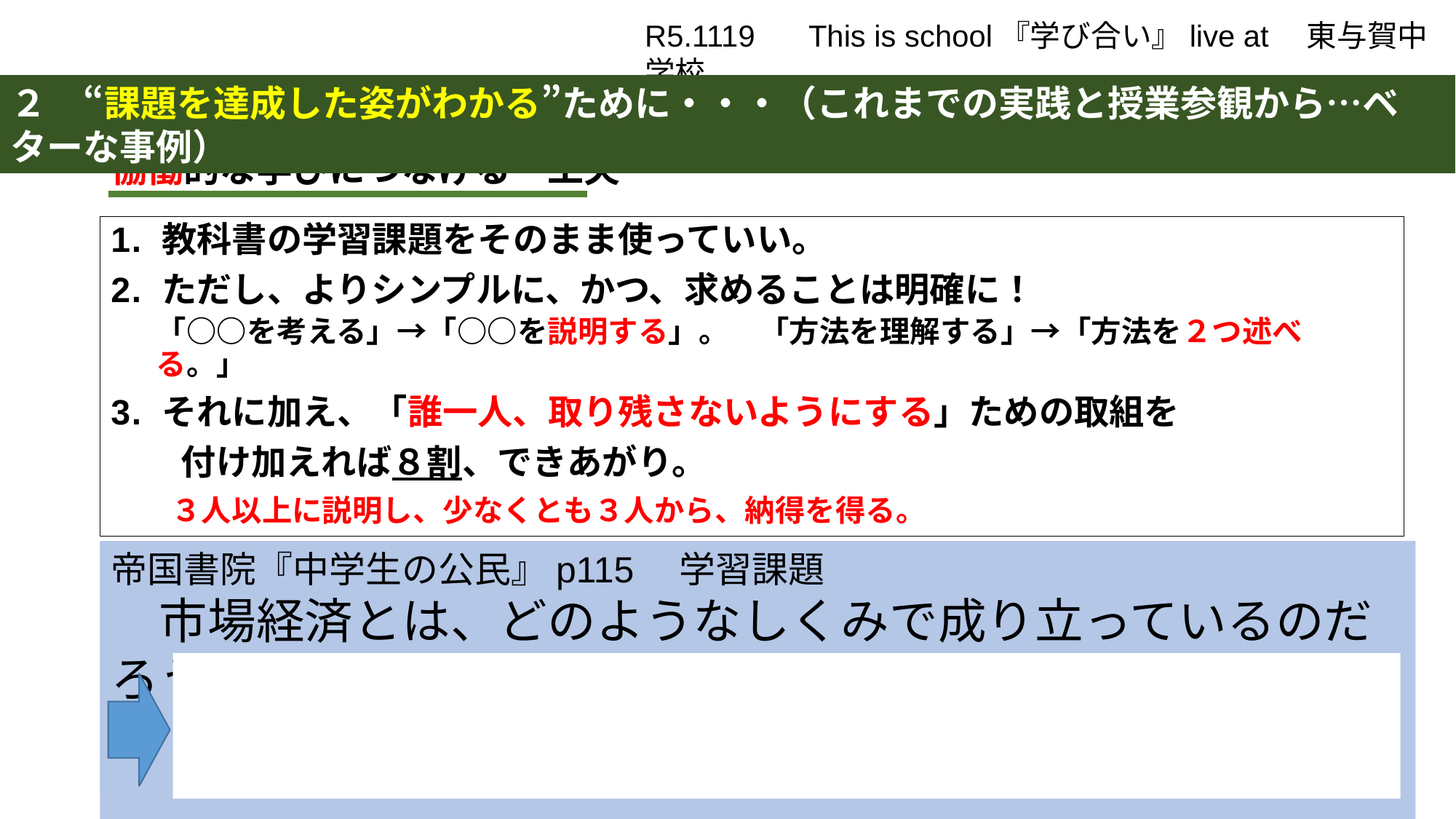

R5.1119 　This is school『学び合い』live at　東与賀中学校
２　“課題を達成した姿がわかる”ために・・・（これまでの実践と授業参観から…ベターな事例）
# 協働的な学びにつなげる一工夫
教科書の学習課題をそのまま使っていい。
ただし、よりシンプルに、かつ、求めることは明確に！
「○○を考える」→「○○を説明する」。　「方法を理解する」→「方法を２つ述べる。」
それに加え、「誰一人、取り残さないようにする」ための取組を
　　付け加えれば８割、できあがり。
　　３人以上に説明し、少なくとも３人から、納得を得る。

帝国書院『中学生の公民』p115　学習課題
　市場経済とは、どのようなしくみで成り立っているのだろうか。

学習課題（めあて）例
市場経済とは、どのようなしくみで成り立っているのだろうか。図や実例を２例示し、「需要」「供給」「市場価格」いう言葉を用い３人以上に説明し、少なくとも３人から納得を得て、チェックしてもらう。